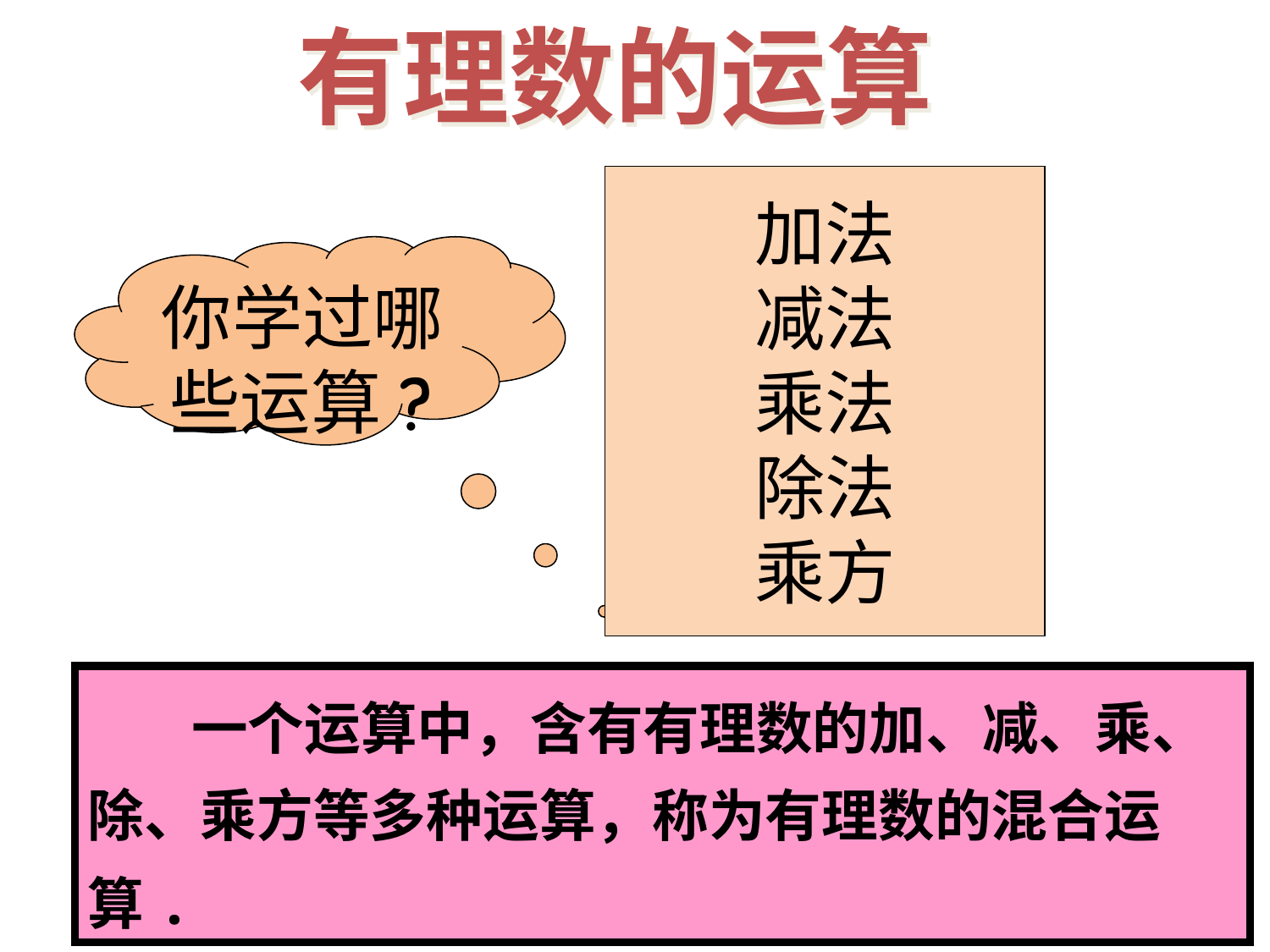

有理数的运算
加法
减法
乘法
除法
乘方
你学过哪些运算?
       一个运算中，含有有理数的加、减、乘、除、乘方等多种运算，称为有理数的混合运算.